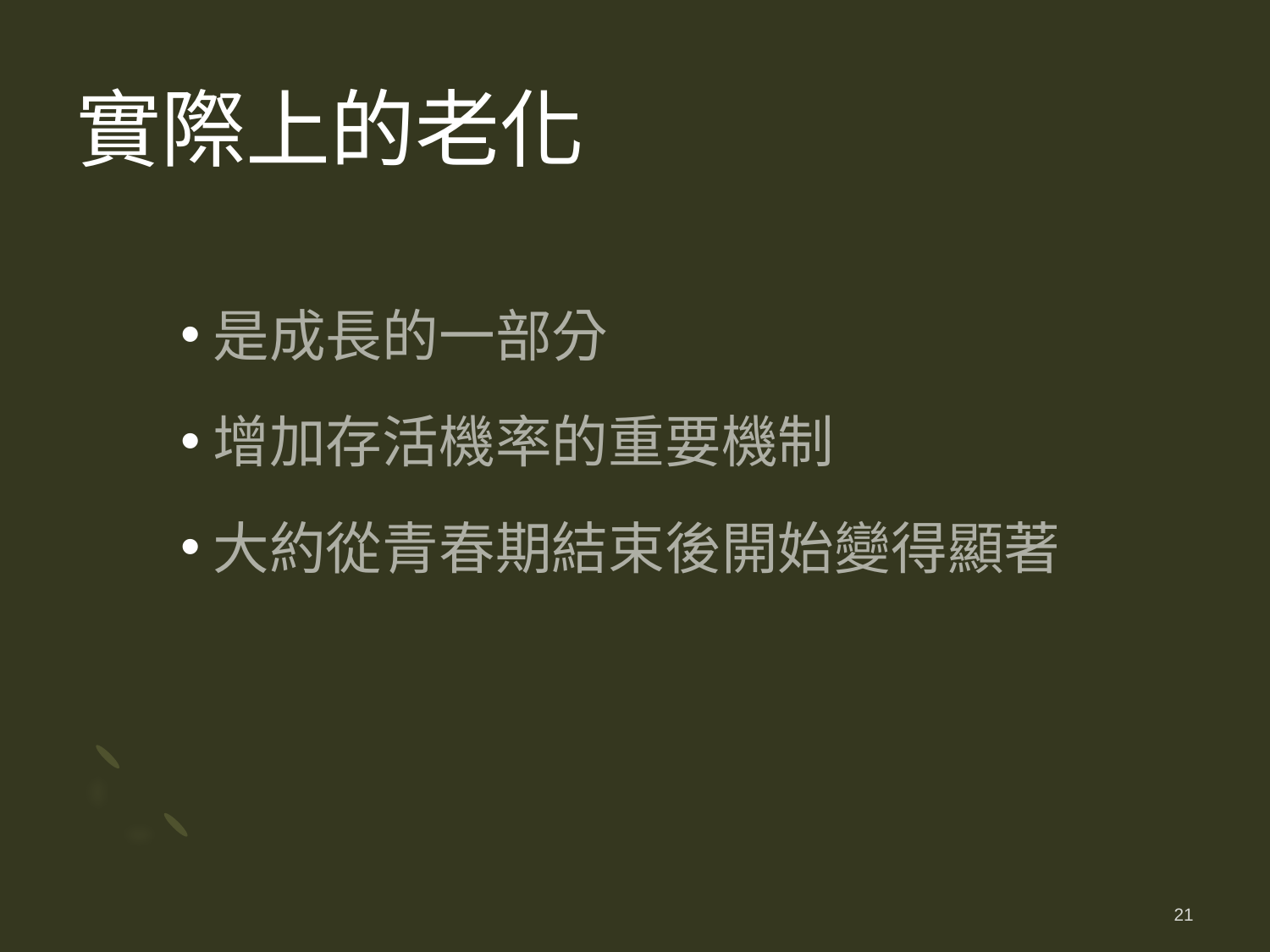

# 實際上的老化
是成長的一部分
增加存活機率的重要機制
大約從青春期結束後開始變得顯著
21